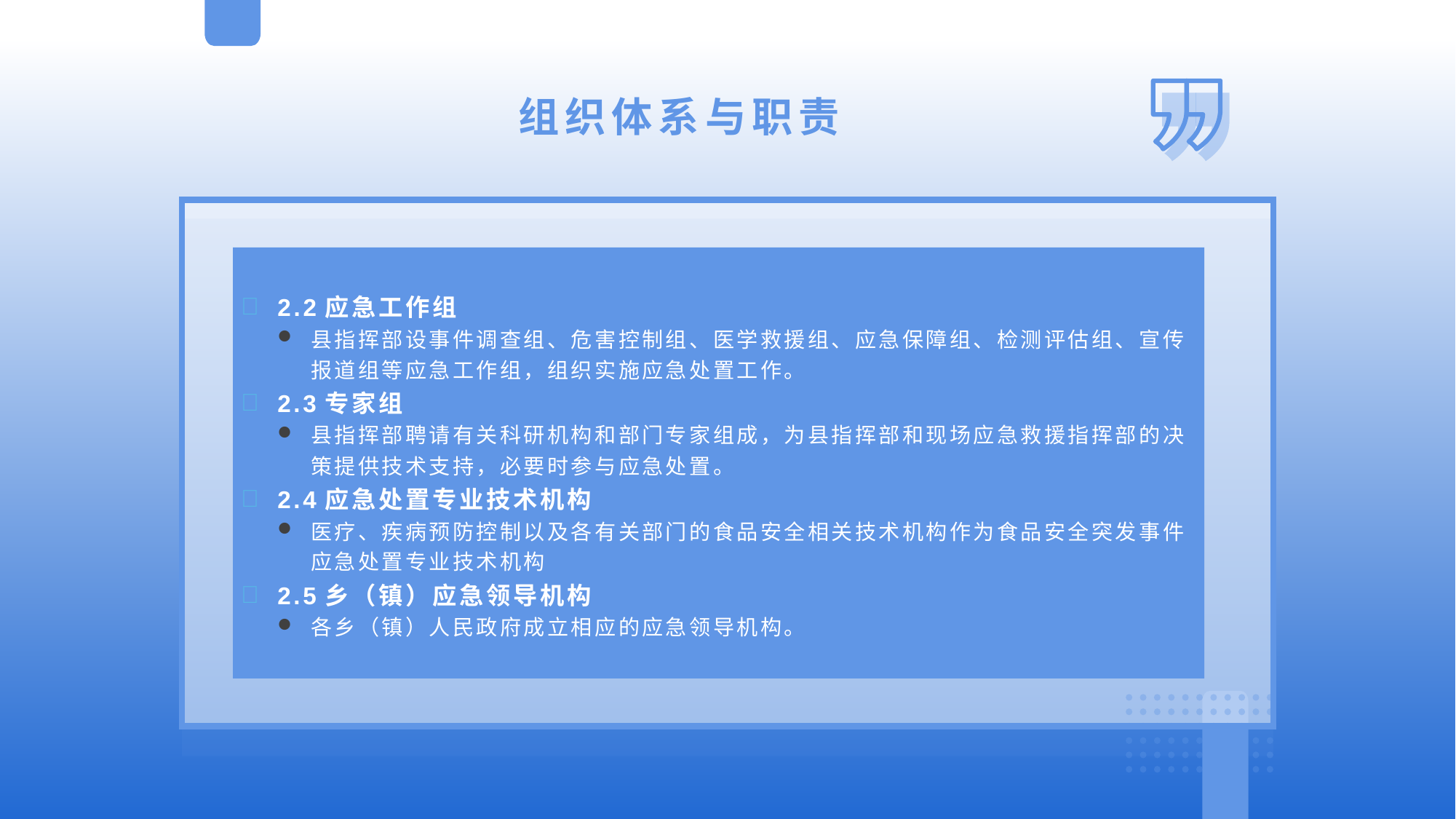

组织体系与职责

2.2应急工作组
县指挥部设事件调查组、危害控制组、医学救援组、应急保障组、检测评估组、宣传报道组等应急工作组，组织实施应急处置工作。
2.3专家组
县指挥部聘请有关科研机构和部门专家组成，为县指挥部和现场应急救援指挥部的决策提供技术支持，必要时参与应急处置。
2.4应急处置专业技术机构
医疗、疾病预防控制以及各有关部门的食品安全相关技术机构作为食品安全突发事件应急处置专业技术机构
2.5乡（镇）应急领导机构
各乡（镇）人民政府成立相应的应急领导机构。